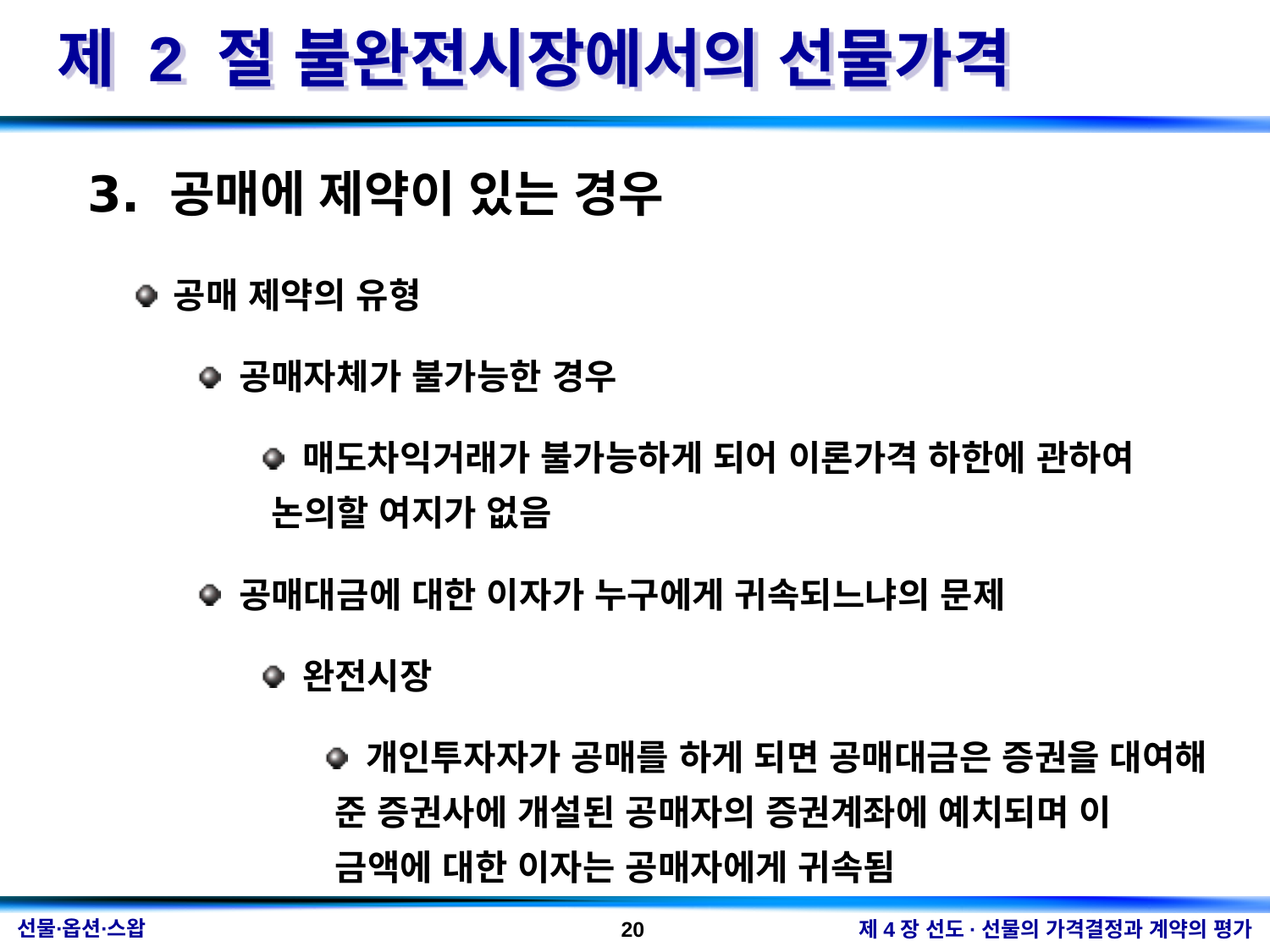

제 2 절 불완전시장에서의 선물가격
3. 공매에 제약이 있는 경우
 공매 제약의 유형
 공매자체가 불가능한 경우
 매도차익거래가 불가능하게 되어 이론가격 하한에 관하여 논의할 여지가 없음
 공매대금에 대한 이자가 누구에게 귀속되느냐의 문제
 완전시장
 개인투자자가 공매를 하게 되면 공매대금은 증권을 대여해 준 증권사에 개설된 공매자의 증권계좌에 예치되며 이 금액에 대한 이자는 공매자에게 귀속됨
20